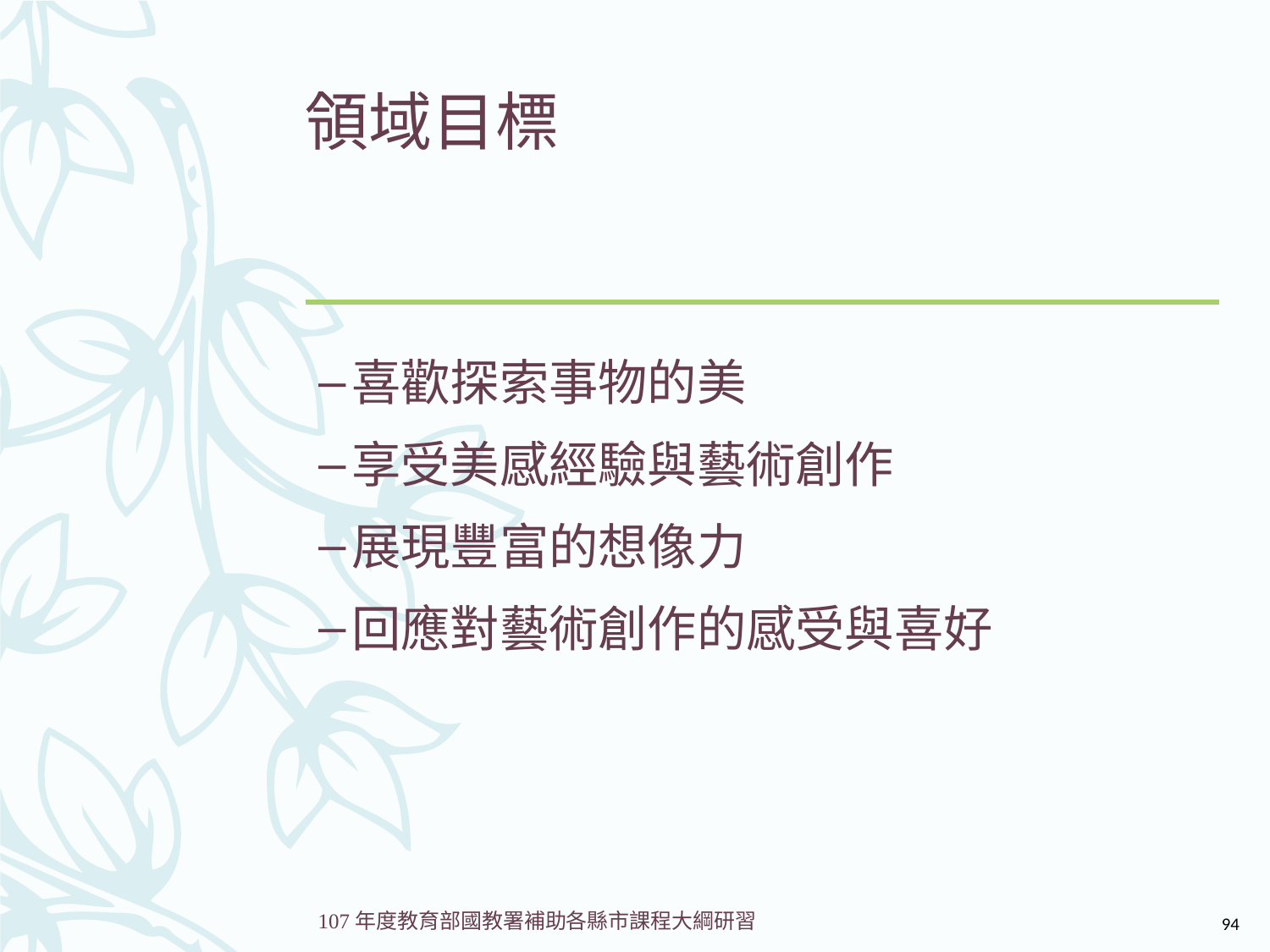

# 領域目標
喜歡探索事物的美
享受美感經驗與藝術創作
展現豐富的想像力
回應對藝術創作的感受與喜好
94
107年度教育部國教署補助各縣市課程大綱研習